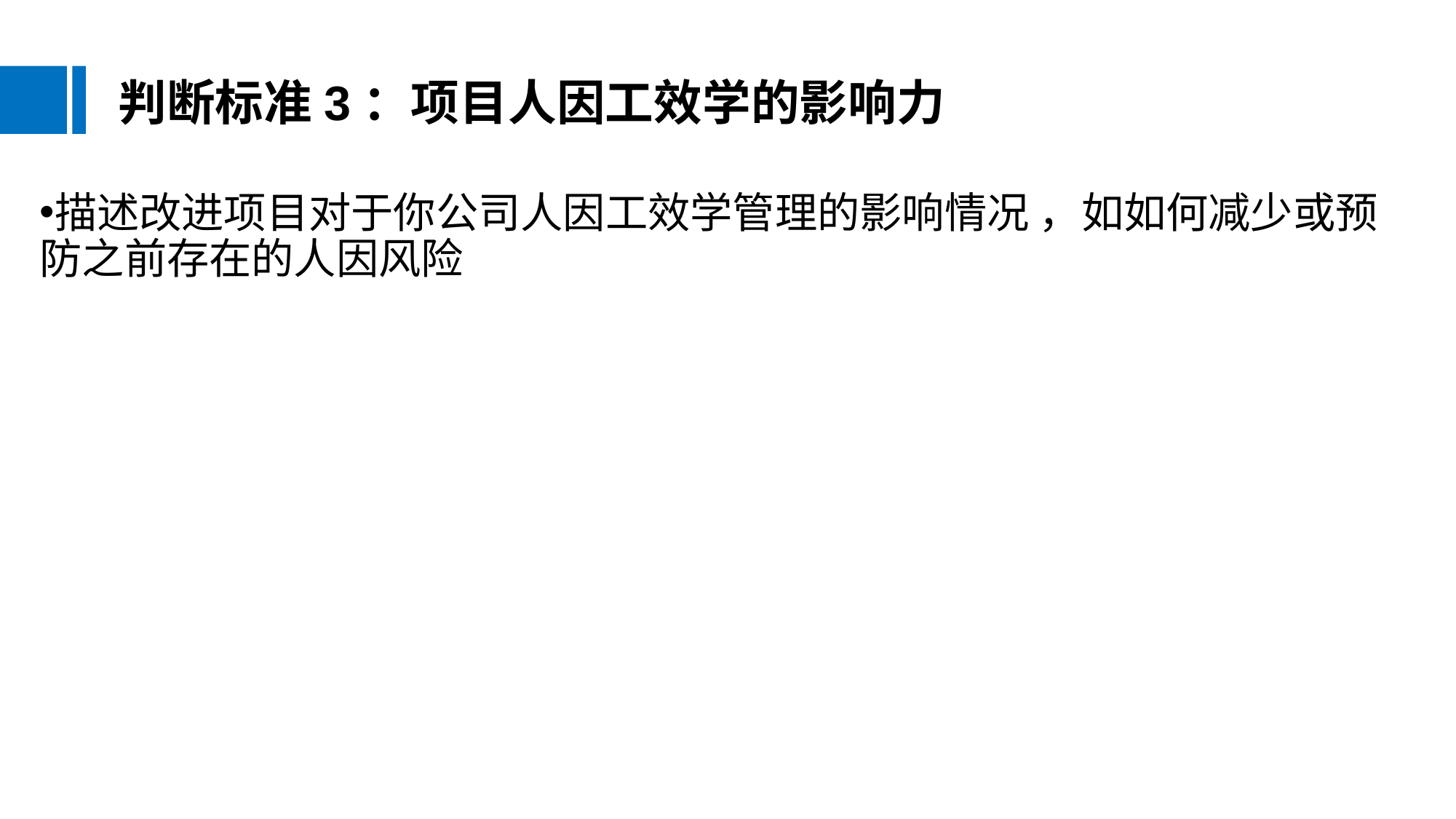

判断标准3：项目人因工效学的影响力
描述改进项目对于你公司人因工效学管理的影响情况 ，如如何减少或预防之前存在的人因风险